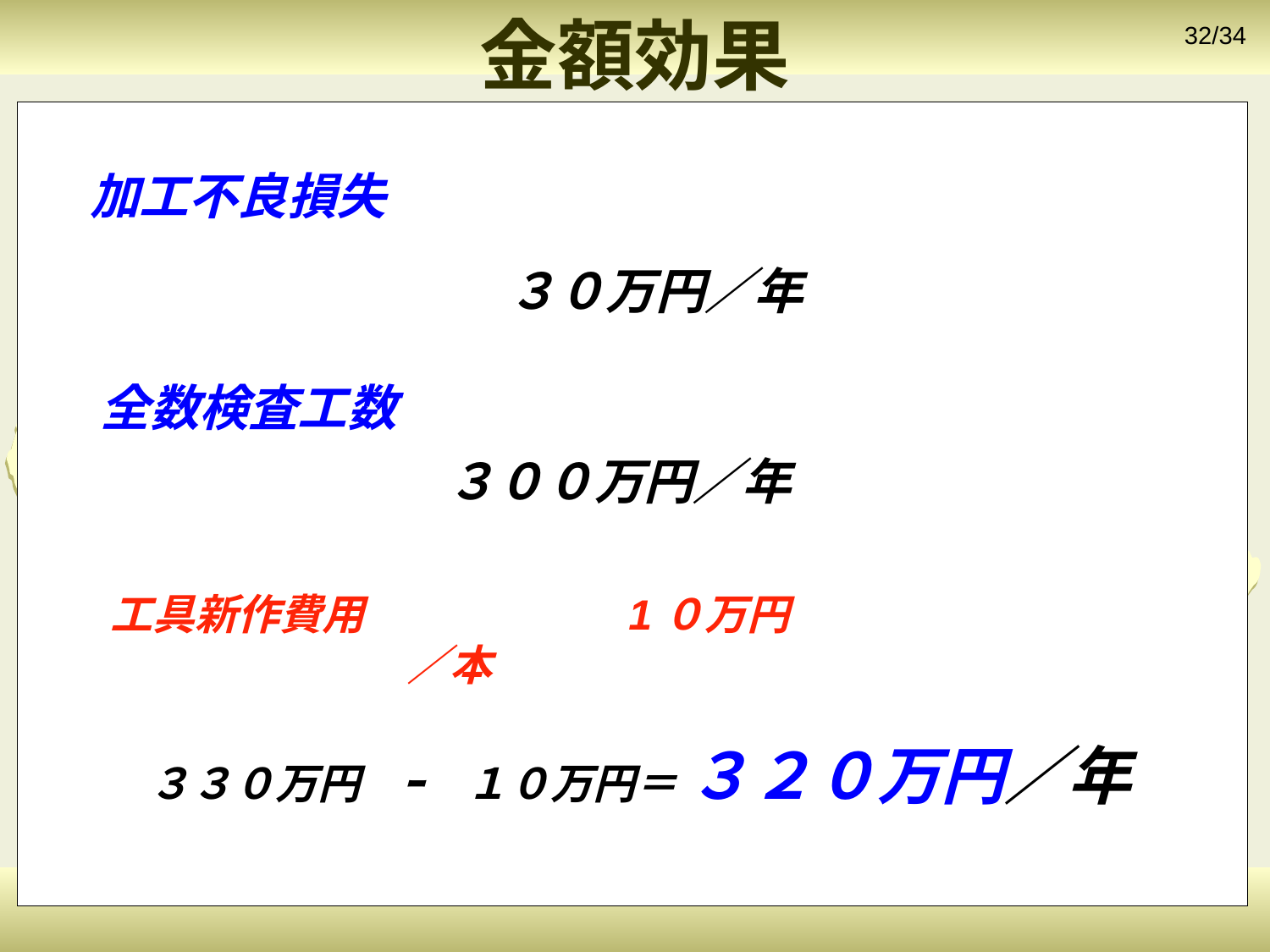

金額効果

加工不良損失
 ３０万円／年
全数検査工数
３００万円／年
工具新作費用　　　　　　1０万円／本
３３０万円　ｰ　１０万円＝ ３２０万円／年